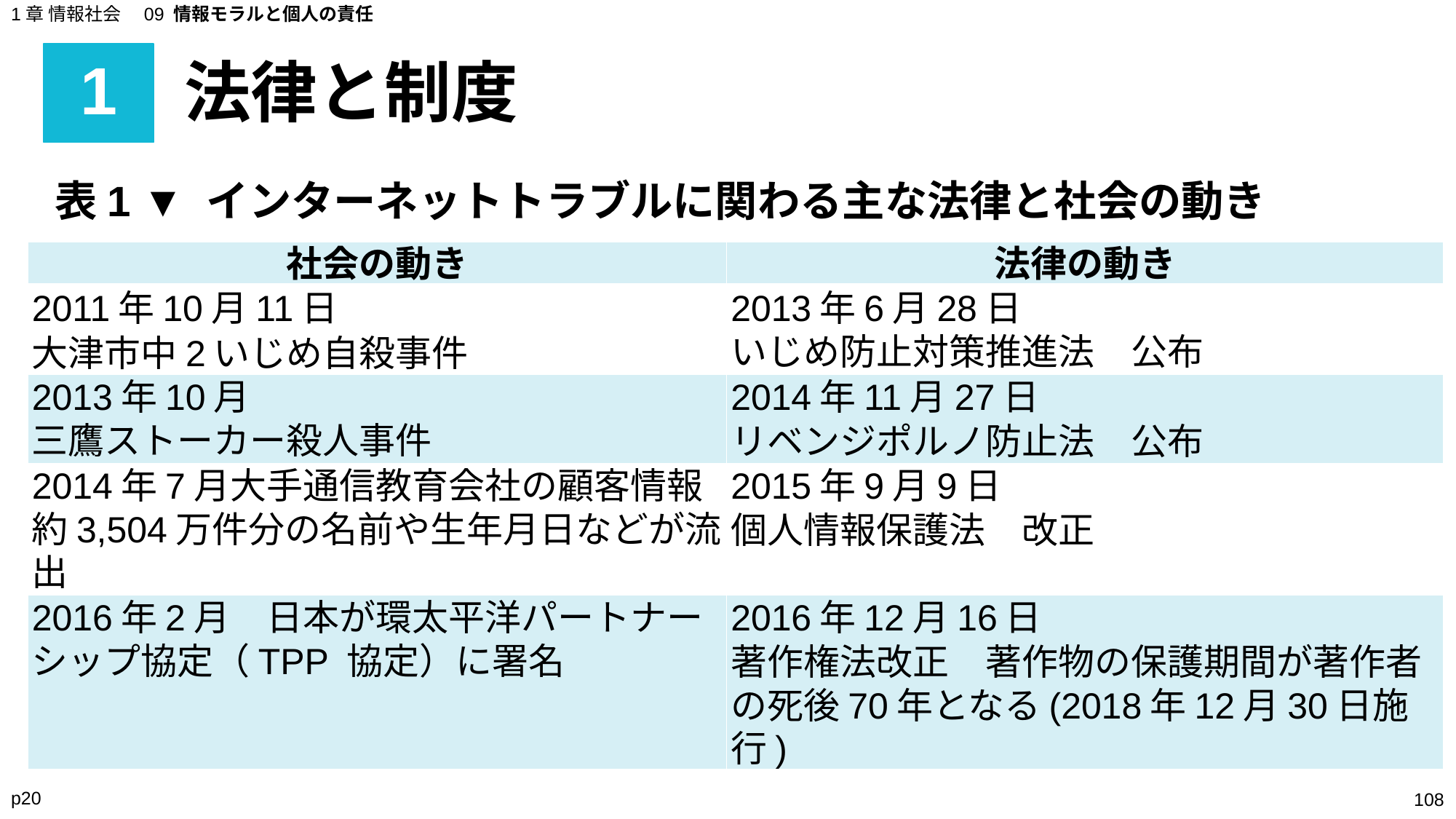

1章 情報社会　09 情報モラルと個人の責任

# 1
法律と制度
表1 ▼ インターネットトラブルに関わる主な法律と社会の動き
| 社会の動き | 法律の動き |
| --- | --- |
| 2011年10月11日　 大津市中2いじめ自殺事件 | 2013年6月28日　 いじめ防止対策推進法　公布 |
| 2013年10月　 三鷹ストーカー殺人事件 | 2014年11月27日　 リベンジポルノ防止法　公布 |
| 2014年7月大手通信教育会社の顧客情報約3,504万件分の名前や生年月日などが流出 | 2015年9月9日 個人情報保護法　改正 |
| 2016年2月　日本が環太平洋パートナーシップ協定（TPP 協定）に署名 | 2016年12月16日　 著作権法改正　著作物の保護期間が著作者の死後70年となる(2018年12月30日施行) |
p20
108